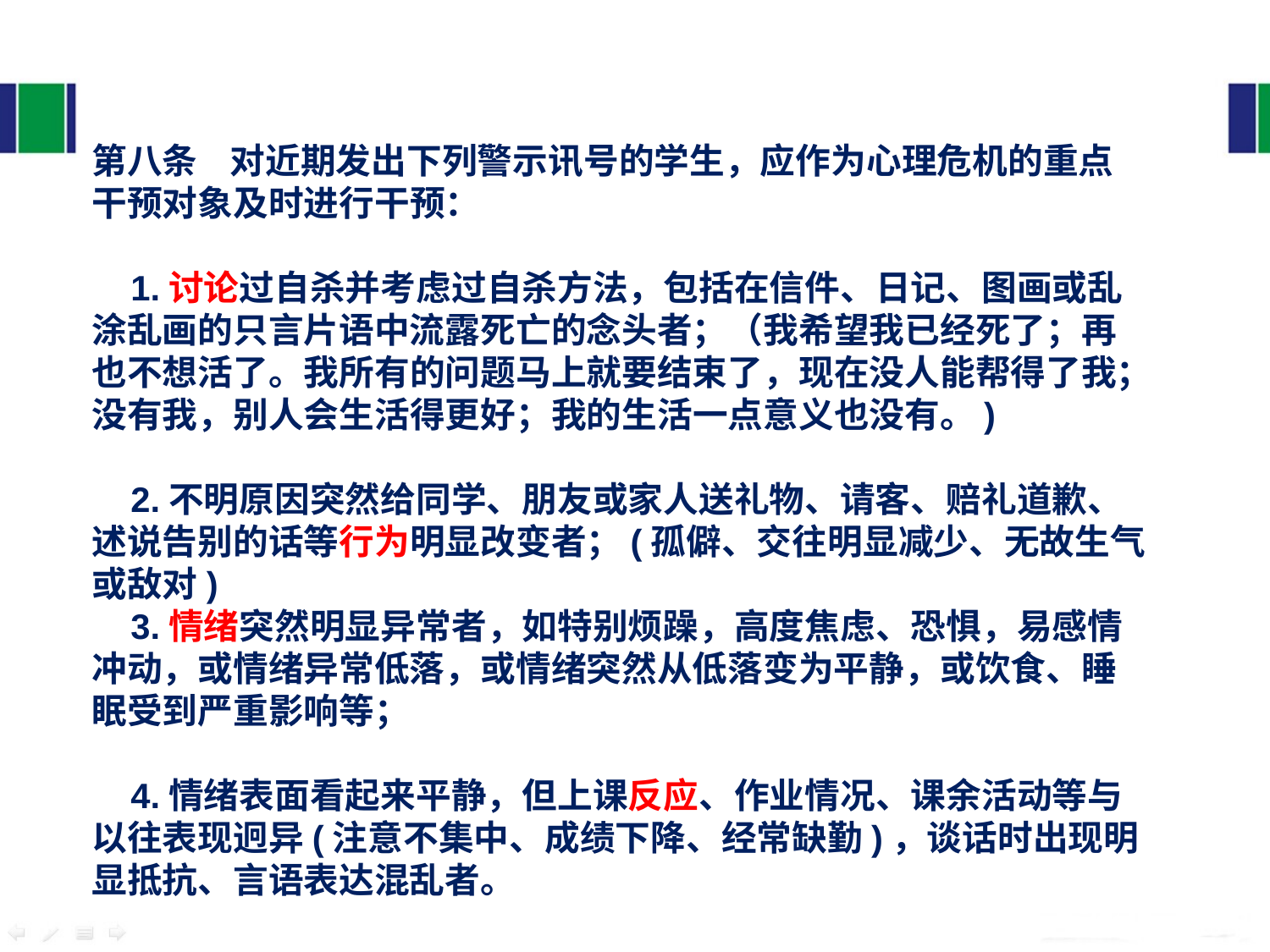

第八条    对近期发出下列警示讯号的学生，应作为心理危机的重点干预对象及时进行干预：

    1.讨论过自杀并考虑过自杀方法，包括在信件、日记、图画或乱涂乱画的只言片语中流露死亡的念头者；（我希望我已经死了；再也不想活了。我所有的问题马上就要结束了，现在没人能帮得了我；没有我，别人会生活得更好；我的生活一点意义也没有。)

    2.不明原因突然给同学、朋友或家人送礼物、请客、赔礼道歉、述说告别的话等行为明显改变者；(孤僻、交往明显减少、无故生气或敌对)
    3.情绪突然明显异常者，如特别烦躁，高度焦虑、恐惧，易感情冲动，或情绪异常低落，或情绪突然从低落变为平静，或饮食、睡眠受到严重影响等；

    4.情绪表面看起来平静，但上课反应、作业情况、课余活动等与以往表现迥异(注意不集中、成绩下降、经常缺勤)，谈话时出现明显抵抗、言语表达混乱者。

68